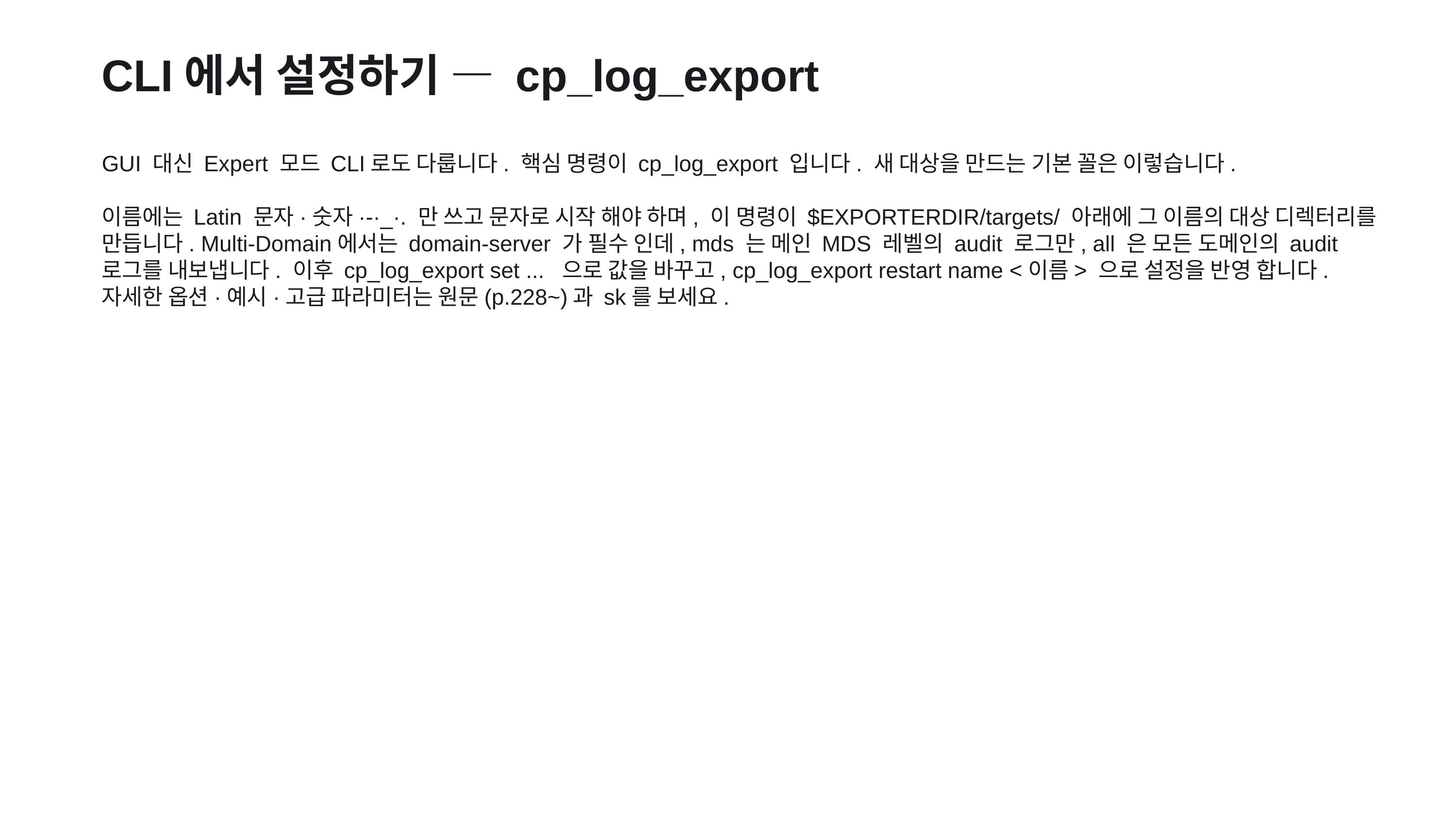

CLI에서 설정하기 — cp_log_export
GUI 대신 Expert 모드 CLI로도 다룹니다. 핵심 명령이 cp_log_export 입니다. 새 대상을 만드는 기본 꼴은 이렇습니다.

이름에는 Latin 문자·숫자·-·_·. 만 쓰고 문자로 시작 해야 하며, 이 명령이 $EXPORTERDIR/targets/ 아래에 그 이름의 대상 디렉터리를 만듭니다. Multi-Domain에서는 domain-server 가 필수 인데, mds 는 메인 MDS 레벨의 audit 로그만, all 은 모든 도메인의 audit 로그를 내보냅니다. 이후 cp_log_export set ...  으로 값을 바꾸고, cp_log_export restart name <이름> 으로 설정을 반영 합니다. 자세한 옵션·예시·고급 파라미터는 원문(p.228~)과 sk를 보세요.